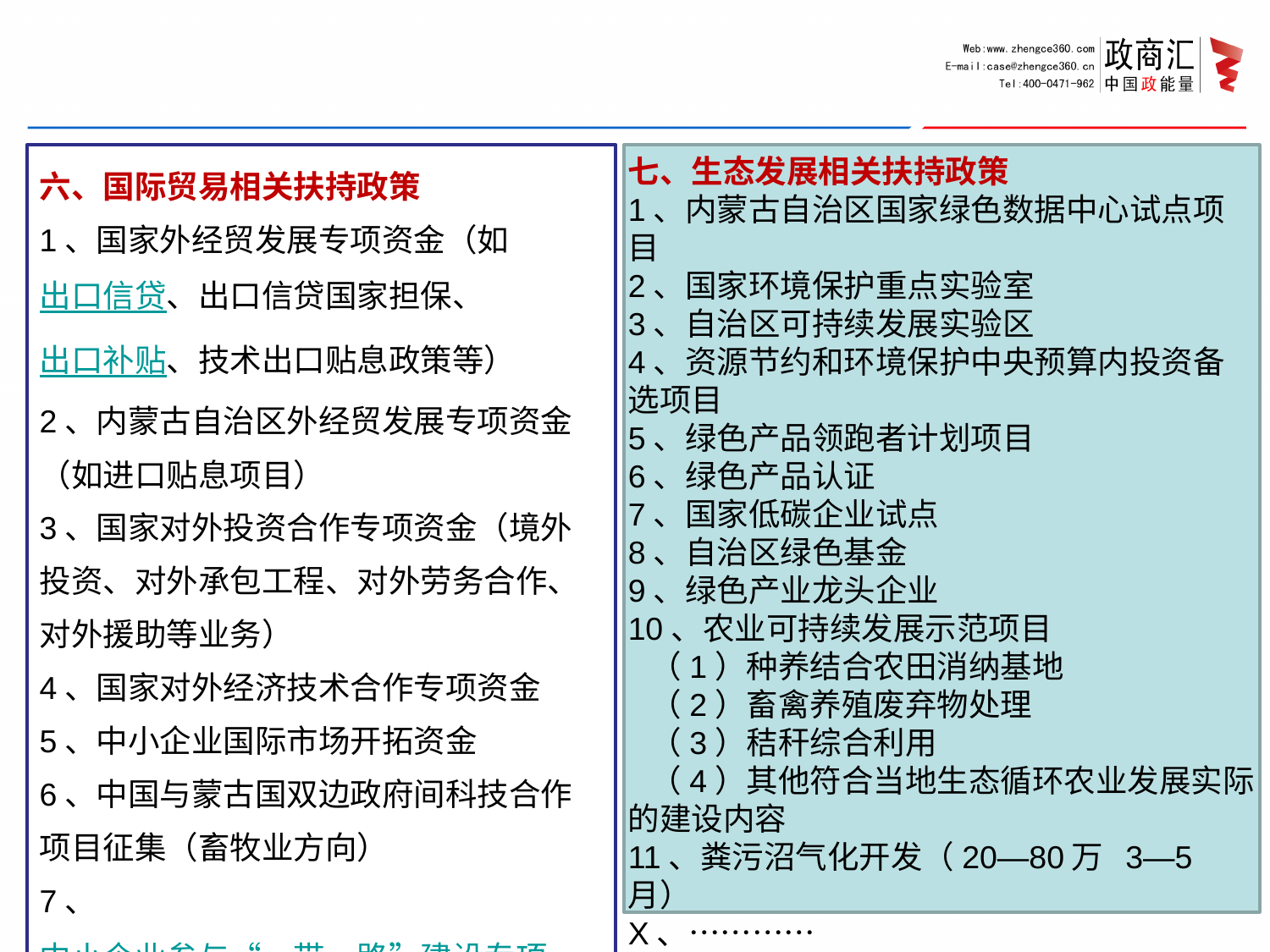

六、国际贸易相关扶持政策
1、国家外经贸发展专项资金（如出口信贷、出口信贷国家担保、出口补贴、技术出口贴息政策等）
2、内蒙古自治区外经贸发展专项资金（如进口贴息项目）
3、国家对外投资合作专项资金（境外投资、对外承包工程、对外劳务合作、对外援助等业务）
4、国家对外经济技术合作专项资金
5、中小企业国际市场开拓资金
6、中国与蒙古国双边政府间科技合作项目征集（畜牧业方向）
7、中小企业参与“一带一路”建设专项
七、生态发展相关扶持政策
1、内蒙古自治区国家绿色数据中心试点项目
2、国家环境保护重点实验室
3、自治区可持续发展实验区
4、资源节约和环境保护中央预算内投资备选项目
5、绿色产品领跑者计划项目
6、绿色产品认证
7、国家低碳企业试点
8、自治区绿色基金
9、绿色产业龙头企业
10、农业可持续发展示范项目
  （1）种养结合农田消纳基地
  （2）畜禽养殖废弃物处理
  （3）秸秆综合利用
  （4）其他符合当地生态循环农业发展实际的建设内容
11、粪污沼气化开发（20—80万  3—5月）
X、…………